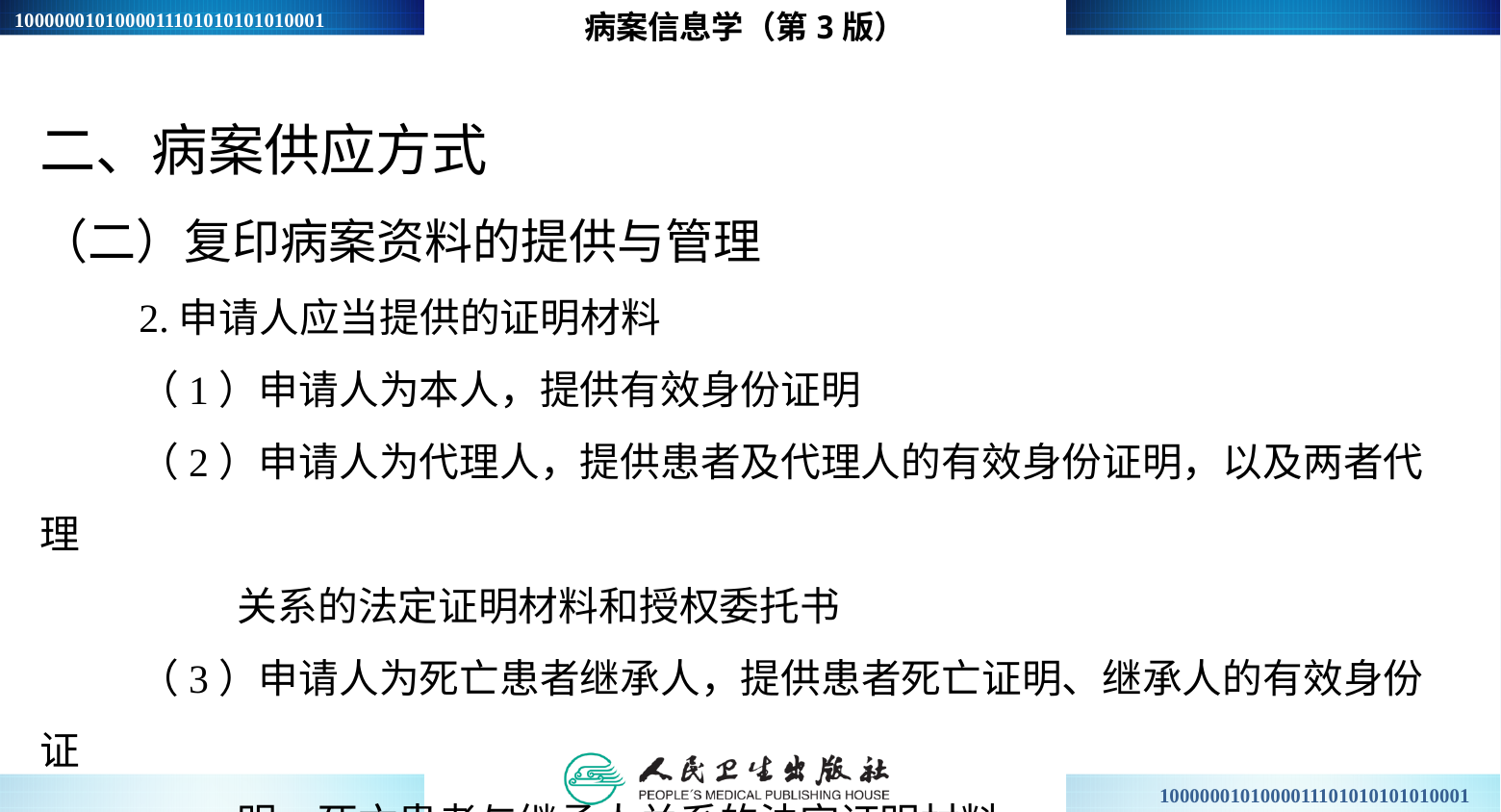

病案信息学（第3版）
二、病案供应方式
（二）复印病案资料的提供与管理
2.申请人应当提供的证明材料
（1）申请人为本人，提供有效身份证明
（2）申请人为代理人，提供患者及代理人的有效身份证明，以及两者代理
          关系的法定证明材料和授权委托书
（3）申请人为死亡患者继承人，提供患者死亡证明、继承人的有效身份证
          明、死亡患者与继承人关系的法定证明材料